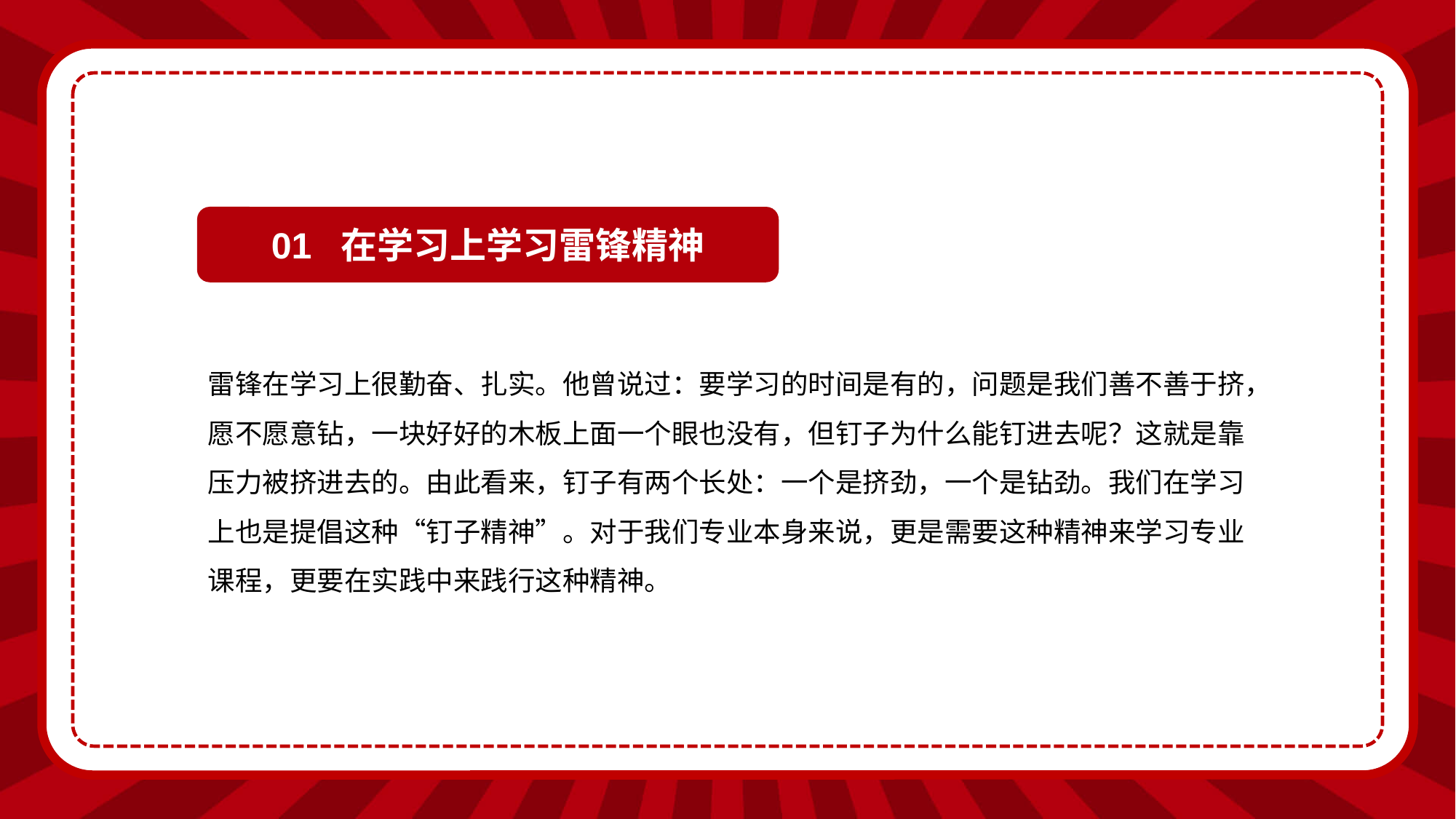

01  在学习上学习雷锋精神
雷锋在学习上很勤奋、扎实。他曾说过：要学习的时间是有的，问题是我们善不善于挤，愿不愿意钻，一块好好的木板上面一个眼也没有，但钉子为什么能钉进去呢？这就是靠压力被挤进去的。由此看来，钉子有两个长处：一个是挤劲，一个是钻劲。我们在学习上也是提倡这种“钉子精神”。对于我们专业本身来说，更是需要这种精神来学习专业课程，更要在实践中来践行这种精神。